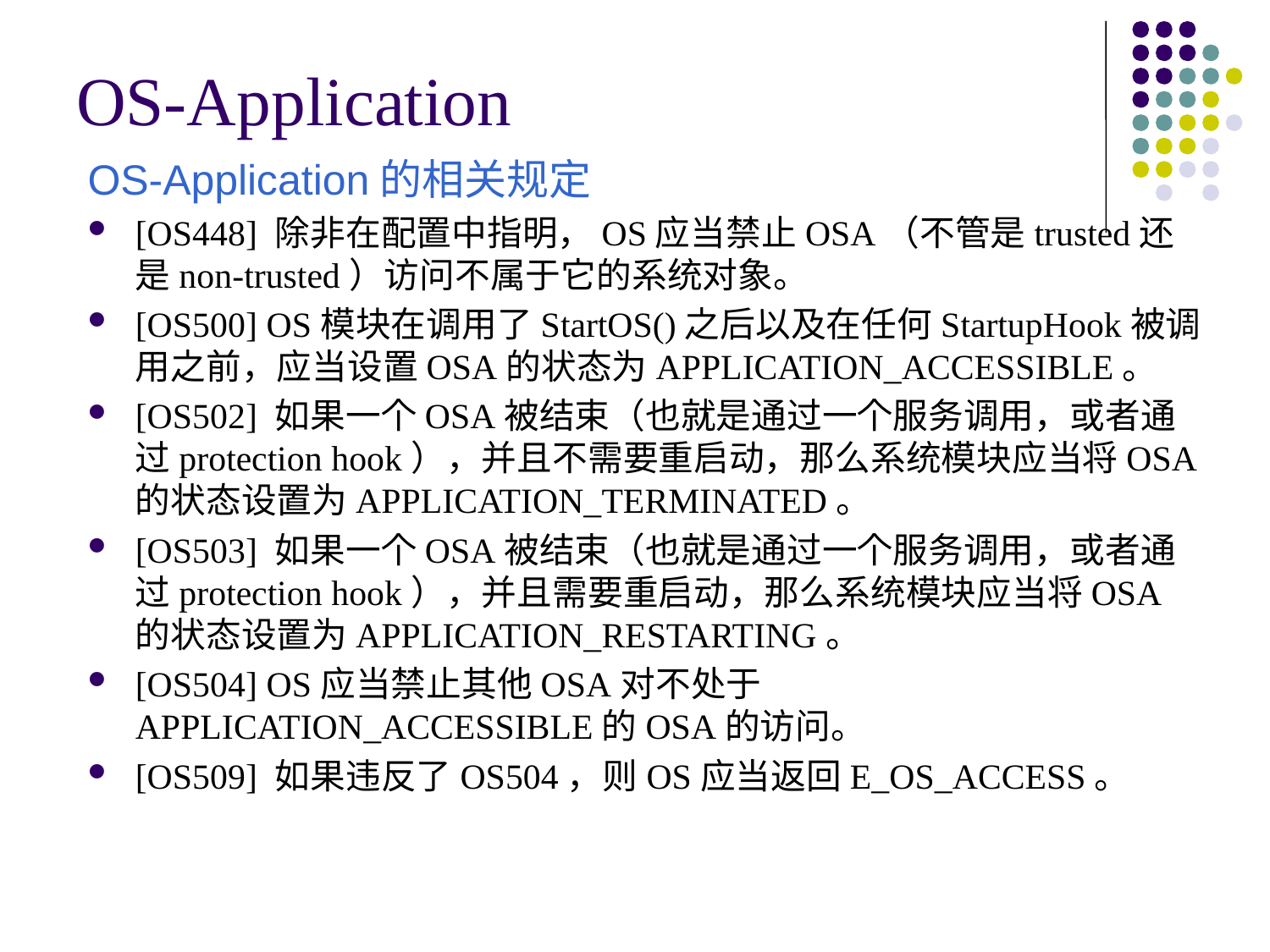

# OS-Application
OS-Application的相关规定
[OS448] 除非在配置中指明，OS应当禁止OSA（不管是trusted还是non-trusted）访问不属于它的系统对象。
[OS500] OS模块在调用了StartOS()之后以及在任何StartupHook被调用之前，应当设置OSA的状态为APPLICATION_ACCESSIBLE。
[OS502] 如果一个OSA被结束（也就是通过一个服务调用，或者通过protection hook），并且不需要重启动，那么系统模块应当将OSA的状态设置为APPLICATION_TERMINATED。
[OS503] 如果一个OSA被结束（也就是通过一个服务调用，或者通过protection hook），并且需要重启动，那么系统模块应当将OSA的状态设置为APPLICATION_RESTARTING。
[OS504] OS应当禁止其他OSA对不处于APPLICATION_ACCESSIBLE的OSA的访问。
[OS509] 如果违反了OS504，则OS应当返回E_OS_ACCESS。